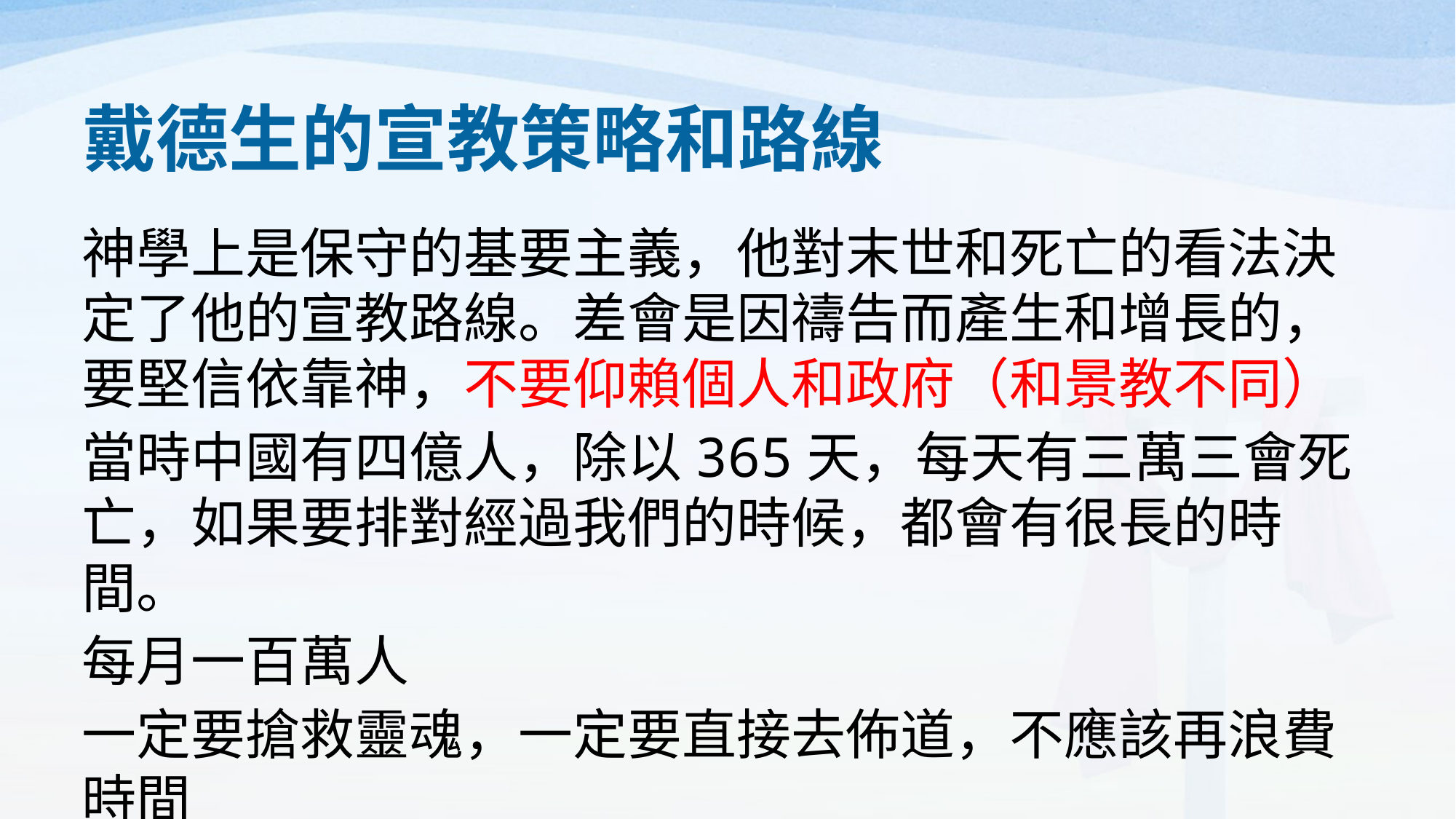

# 戴德生的宣教策略和路線
神學上是保守的基要主義，他對末世和死亡的看法決定了他的宣教路線。差會是因禱告而產生和增長的，要堅信依靠神，不要仰賴個人和政府（和景教不同）
當時中國有四億人，除以365天，每天有三萬三會死亡，如果要排對經過我們的時候，都會有很長的時間。
每月一百萬人
一定要搶救靈魂，一定要直接去佈道，不應該再浪費時間